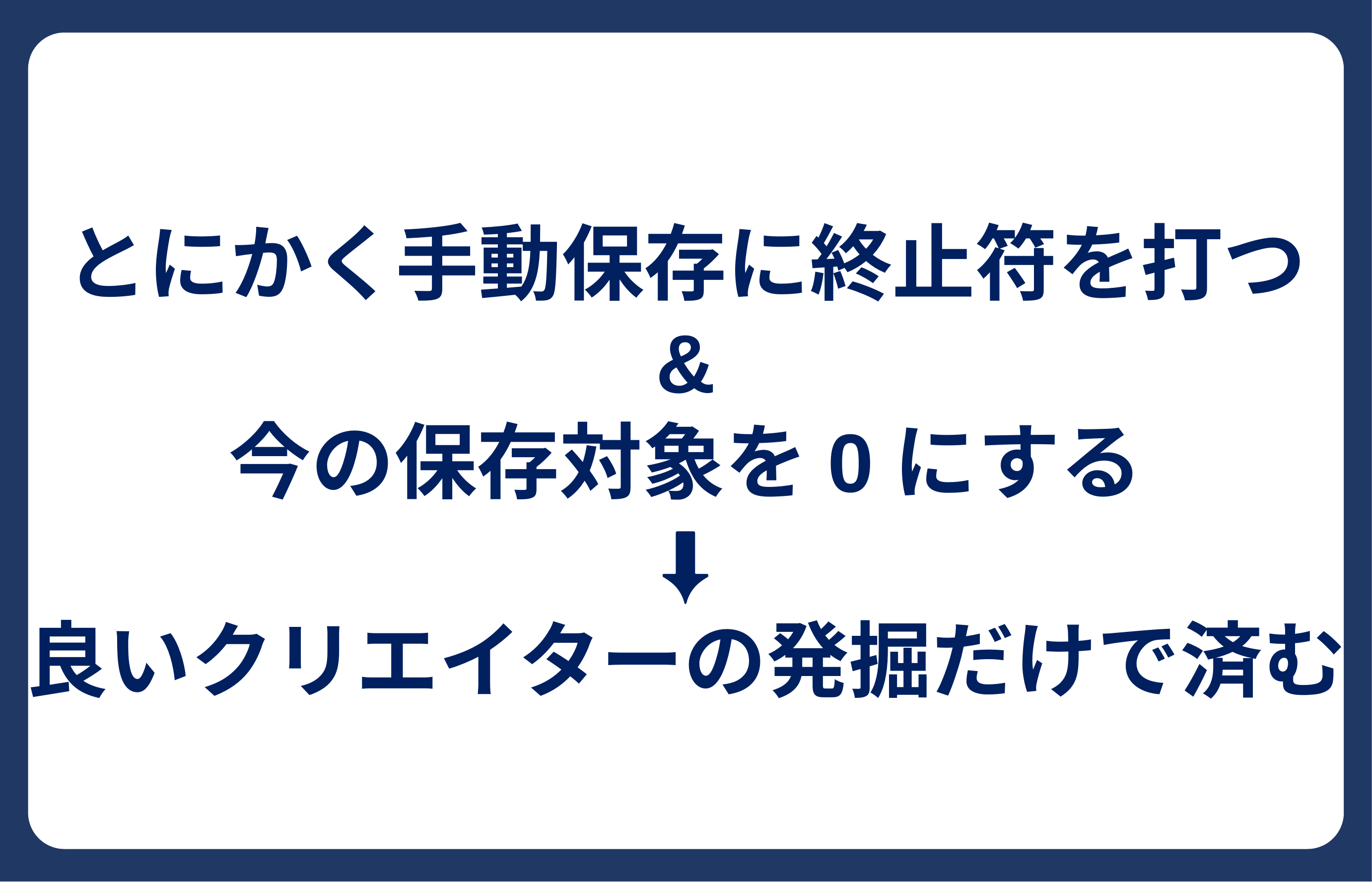

とにかく手動保存に終止符を打つ
&
今の保存対象を0にする
⬇
良いクリエイターの発掘だけで済む